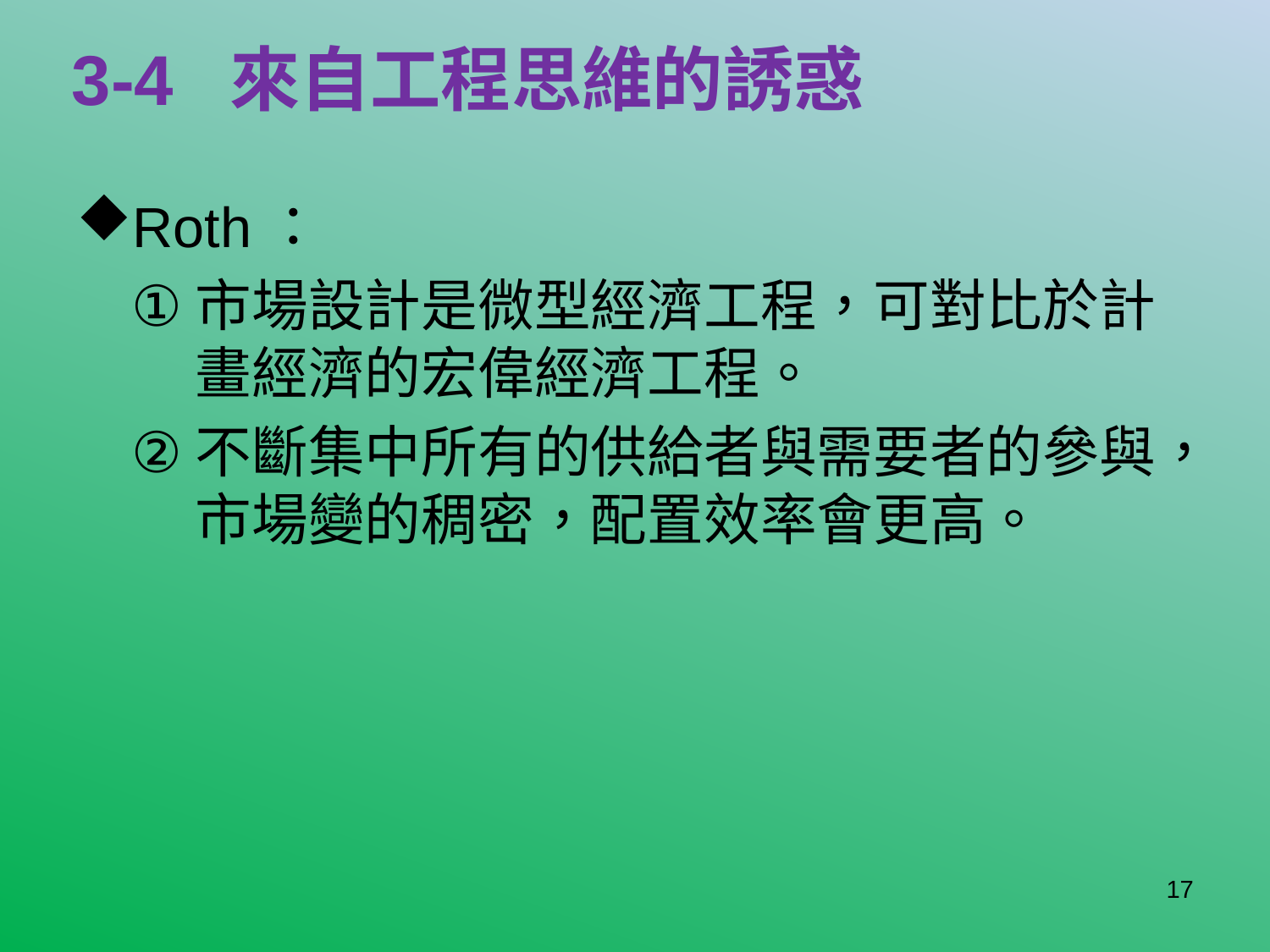

# 3-4  來自工程思維的誘惑
Roth：
市場設計是微型經濟工程，可對比於計畫經濟的宏偉經濟工程。
不斷集中所有的供給者與需要者的參與，市場變的稠密，配置效率會更高。
17